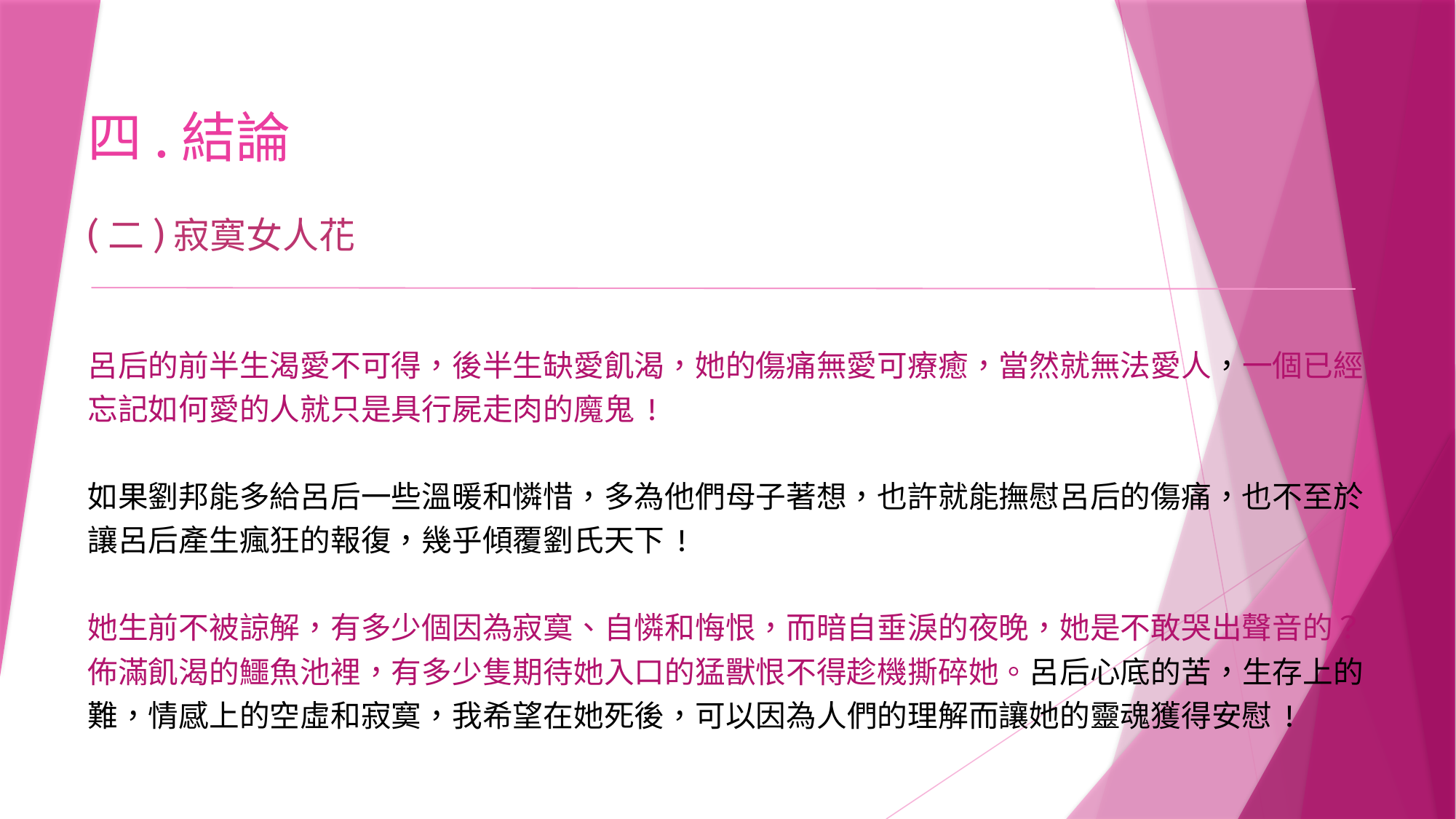

四.結論
(二)寂寞女人花

呂后的前半生渴愛不可得，後半生缺愛飢渴，她的傷痛無愛可療癒，當然就無法愛人，一個已經忘記如何愛的人就只是具行屍走肉的魔鬼 !

如果劉邦能多給呂后一些溫暖和憐惜，多為他們母子著想，也許就能撫慰呂后的傷痛，也不至於讓呂后產生瘋狂的報復，幾乎傾覆劉氏天下 !

她生前不被諒解，有多少個因為寂寞、自憐和悔恨，而暗自垂淚的夜晚，她是不敢哭出聲音的？佈滿飢渴的鱷魚池裡，有多少隻期待她入口的猛獸恨不得趁機撕碎她。呂后心底的苦，生存上的難，情感上的空虛和寂寞，我希望在她死後，可以因為人們的理解而讓她的靈魂獲得安慰 !